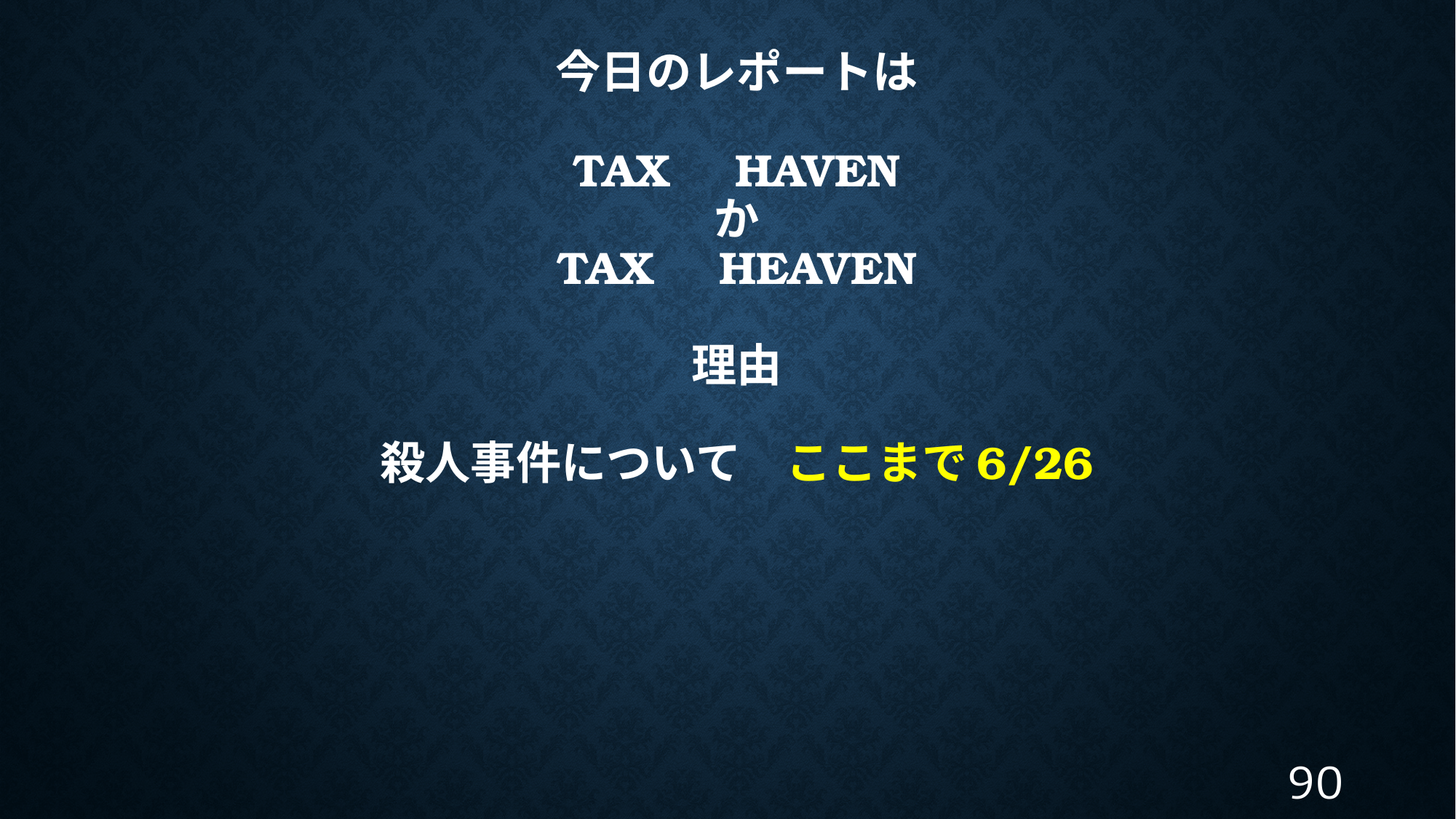

# 今日のレポートは TAX　HAVEN か TAX　HEAVEN 理由 殺人事件について　ここまで6/26
90